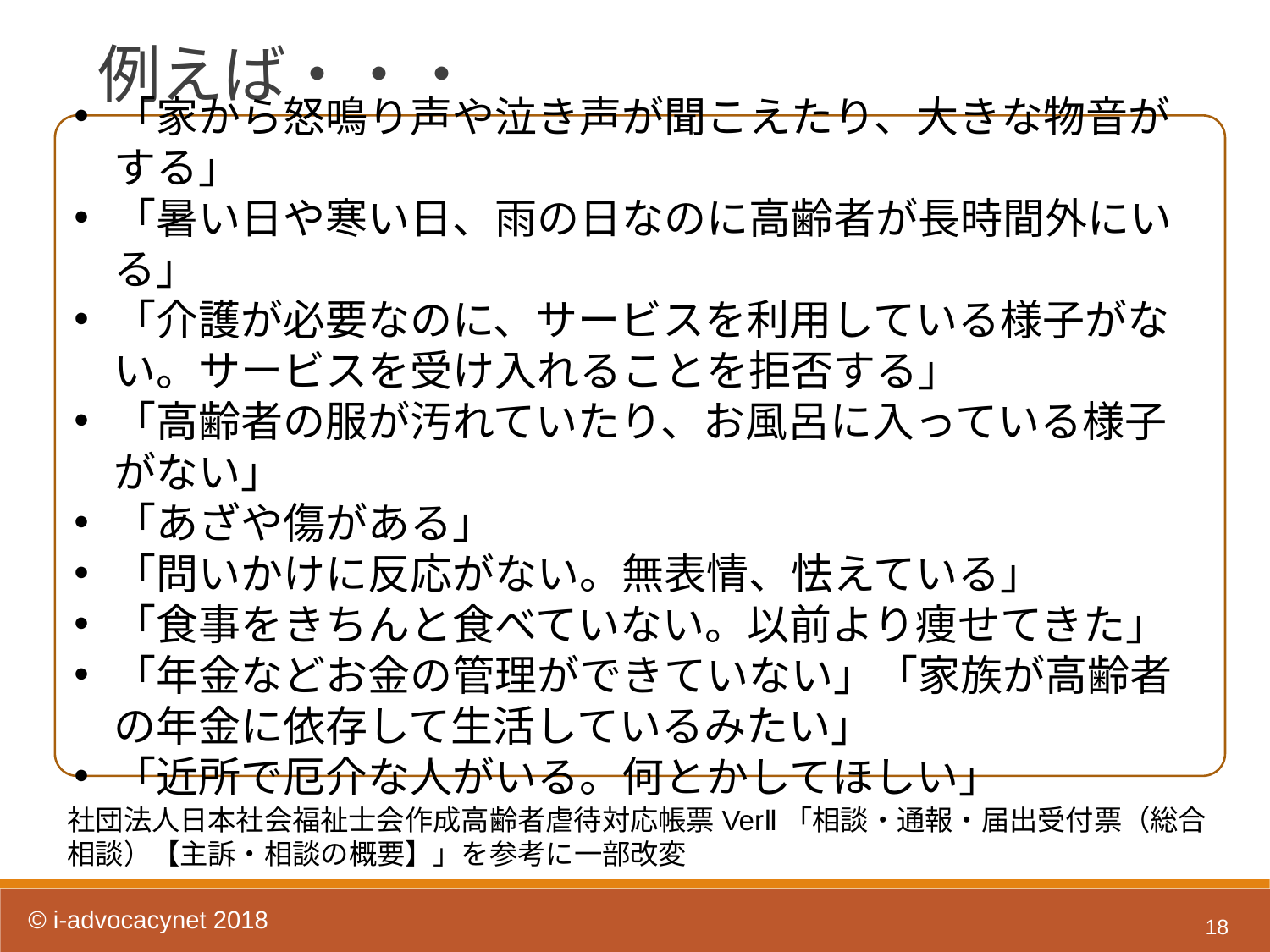

例えば・・・
「家から怒鳴り声や泣き声が聞こえたり、大きな物音がする」
「暑い日や寒い日、雨の日なのに高齢者が長時間外にいる」
「介護が必要なのに、サービスを利用している様子がない。サービスを受け入れることを拒否する」
「高齢者の服が汚れていたり、お風呂に入っている様子がない」
「あざや傷がある」
「問いかけに反応がない。無表情、怯えている」
「食事をきちんと食べていない。以前より痩せてきた」
「年金などお金の管理ができていない」「家族が高齢者の年金に依存して生活しているみたい」
「近所で厄介な人がいる。何とかしてほしい」
社団法人日本社会福祉士会作成高齢者虐待対応帳票VerⅡ「相談・通報・届出受付票（総合相談）【主訴・相談の概要】」を参考に一部改変
18